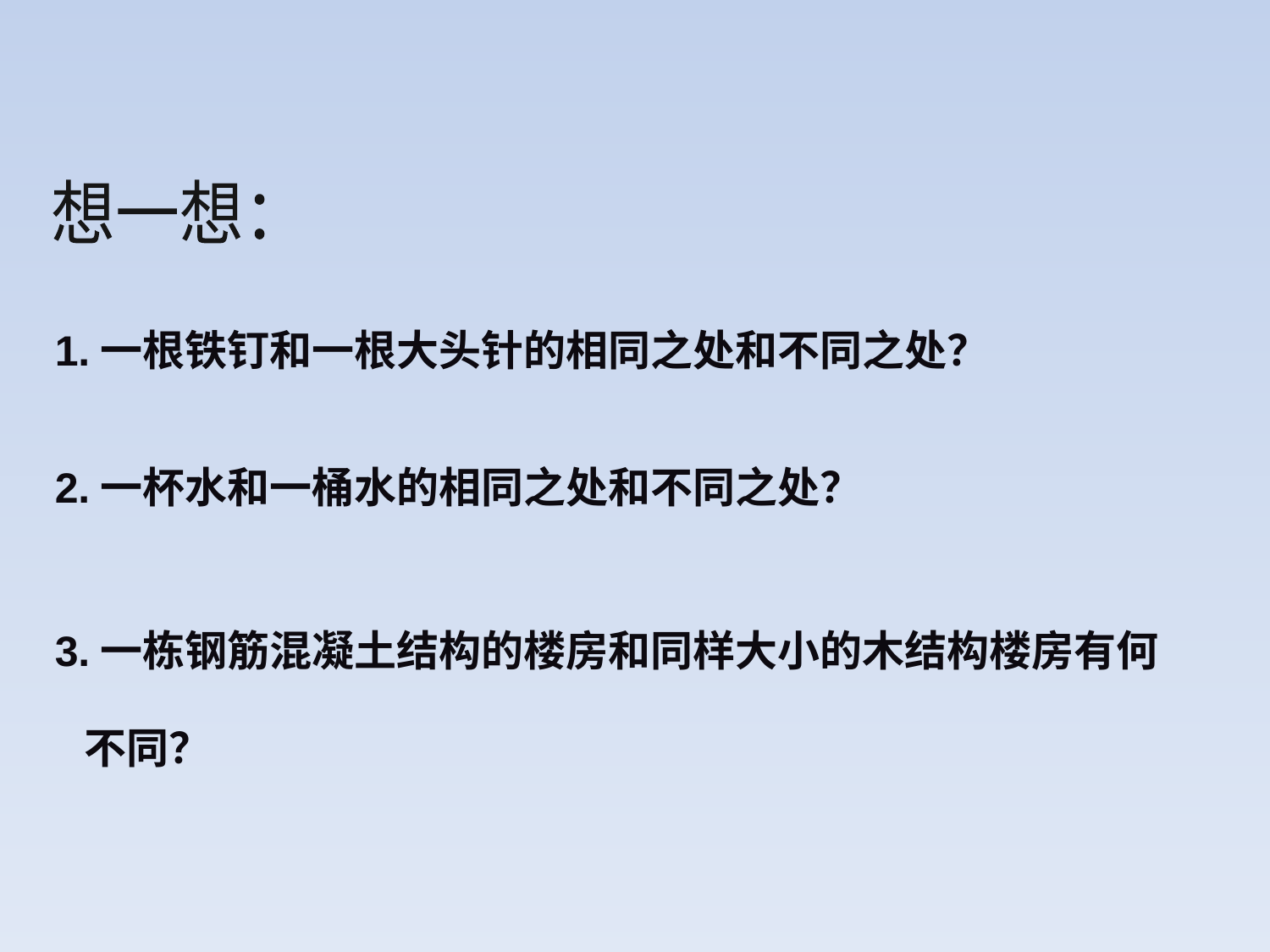

想一想：
1.一根铁钉和一根大头针的相同之处和不同之处？
2.一杯水和一桶水的相同之处和不同之处？
3.一栋钢筋混凝土结构的楼房和同样大小的木结构楼房有何
  不同？